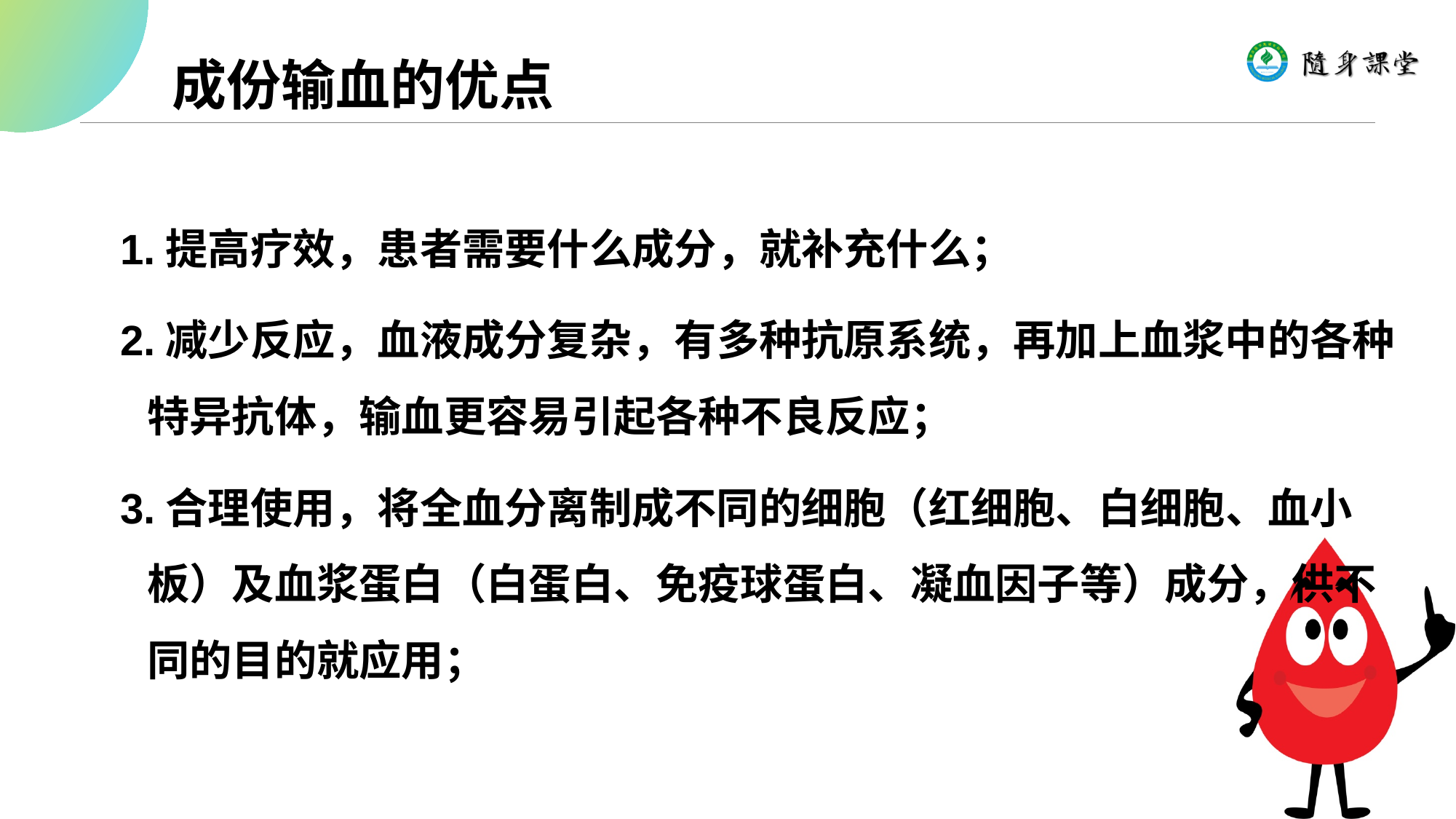

# 成份输血的优点
1.提高疗效，患者需要什么成分，就补充什么；
2.减少反应，血液成分复杂，有多种抗原系统，再加上血浆中的各种特异抗体，输血更容易引起各种不良反应；
3.合理使用，将全血分离制成不同的细胞（红细胞、白细胞、血小板）及血浆蛋白（白蛋白、免疫球蛋白、凝血因子等）成分，供不同的目的就应用；